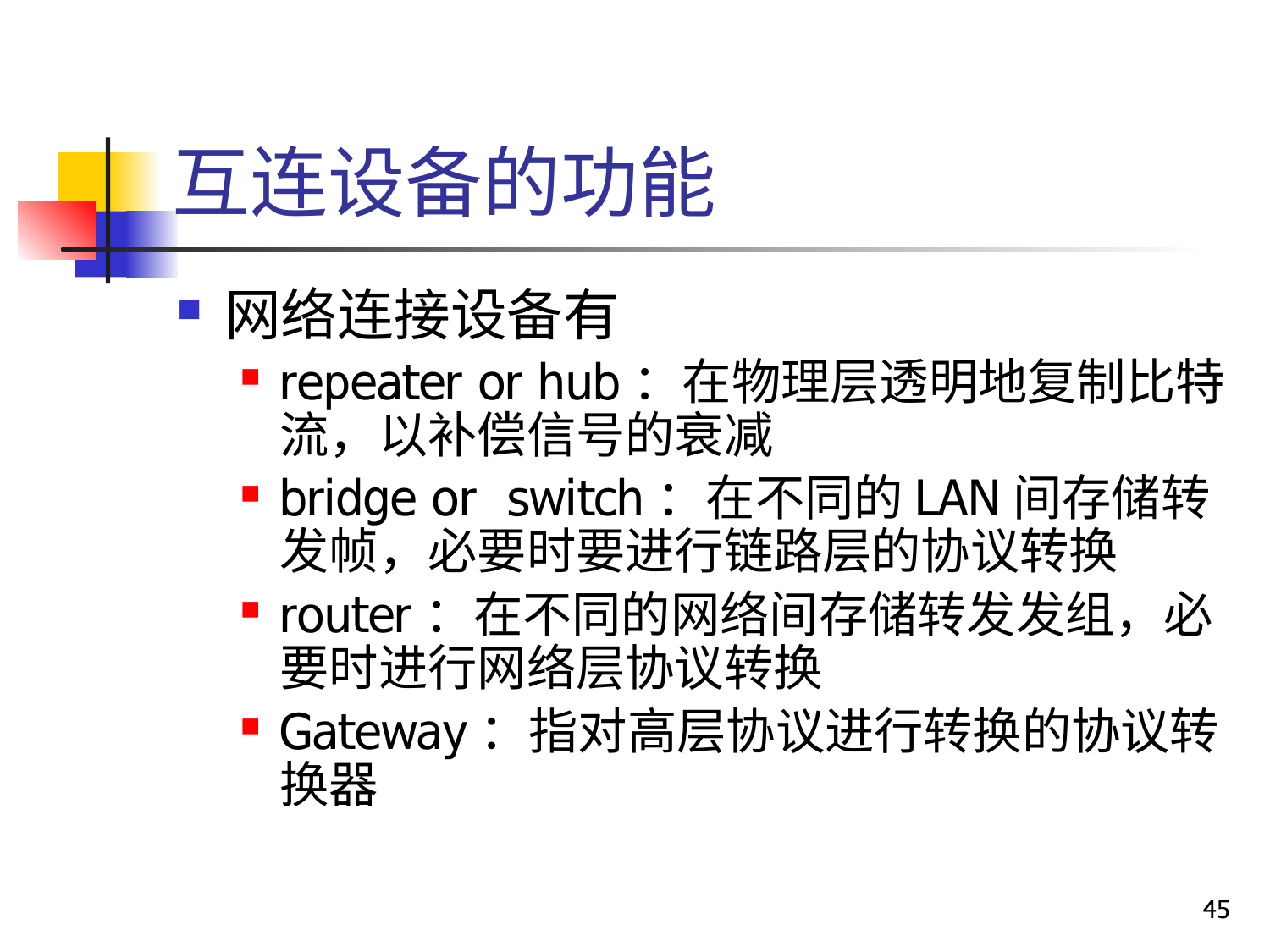

# 互连设备的功能
网络连接设备有
repeater or hub：在物理层透明地复制比特流，以补偿信号的衰减
bridge or  switch：在不同的LAN间存储转发帧，必要时要进行链路层的协议转换
router：在不同的网络间存储转发发组，必要时进行网络层协议转换
Gateway：指对高层协议进行转换的协议转换器
45